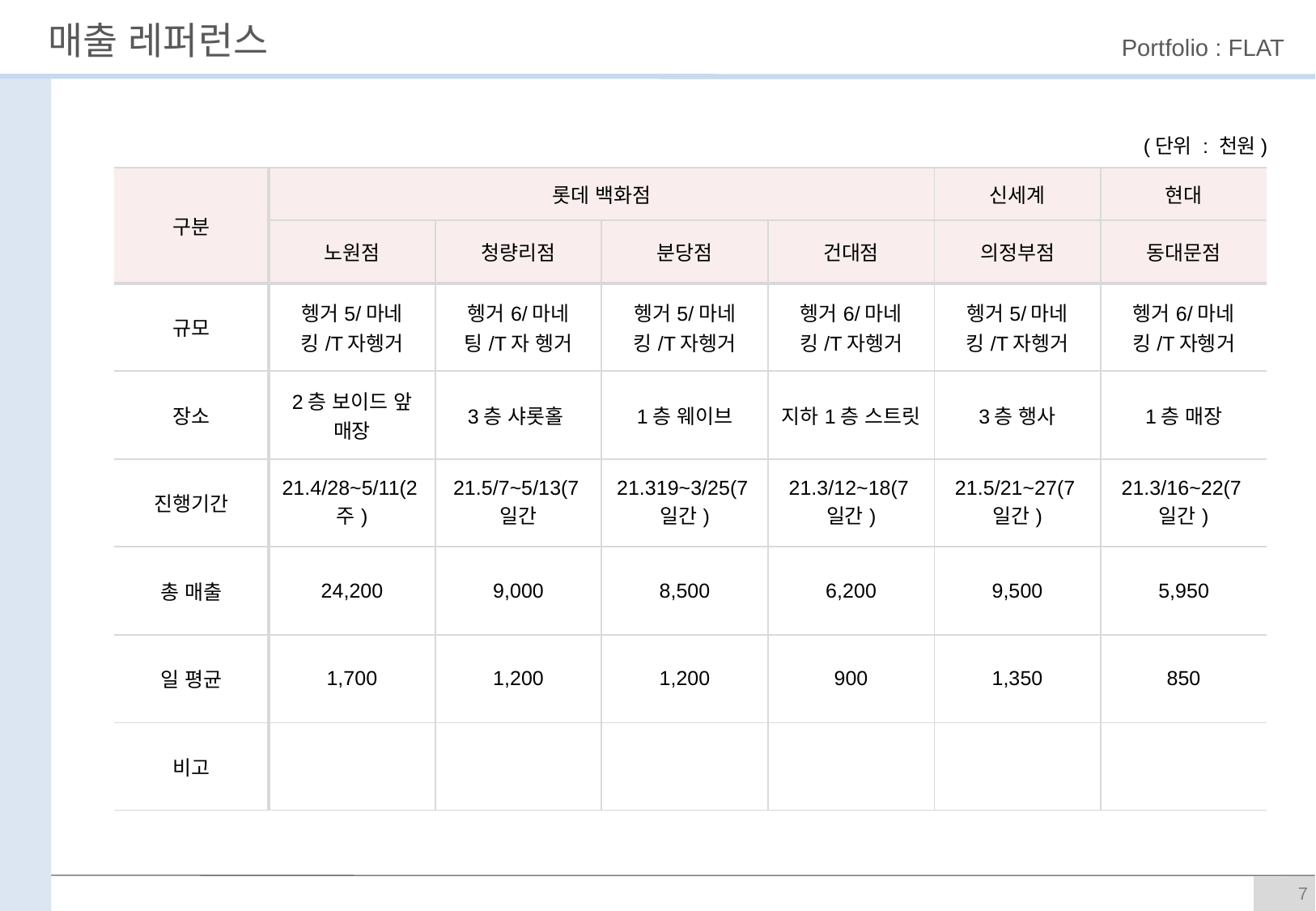

매출 레퍼런스
(단위 : 천원)
| 구분 | 롯데 백화점 |  |  |  | 신세계 | 현대 |
| --- | --- | --- | --- | --- | --- | --- |
|  | 노원점 | 청량리점 | 분당점 | 건대점 | 의정부점 | 동대문점 |
| 규모 | 헹거5/마네킹/T자헹거 | 헹거6/마네팅/T자 헹거 | 헹거5/마네킹/T자헹거 | 헹거6/마네킹/T자헹거 | 헹거5/마네킹/T자헹거 | 헹거6/마네킹/T자헹거 |
| 장소 | 2층 보이드 앞 매장 | 3층 샤롯홀 | 1층 웨이브 | 지하1층 스트릿 | 3층 행사 | 1층 매장 |
| 진행기간 | 21.4/28~5/11(2주) | 21.5/7~5/13(7일간 | 21.319~3/25(7일간) | 21.3/12~18(7일간) | 21.5/21~27(7일간) | 21.3/16~22(7일간) |
| 총 매출 | 24,200 | 9,000 | 8,500 | 6,200 | 9,500 | 5,950 |
| 일 평균 | 1,700 | 1,200 | 1,200 | 900 | 1,350 | 850 |
| 비고 |  |  |  |  |  |  |